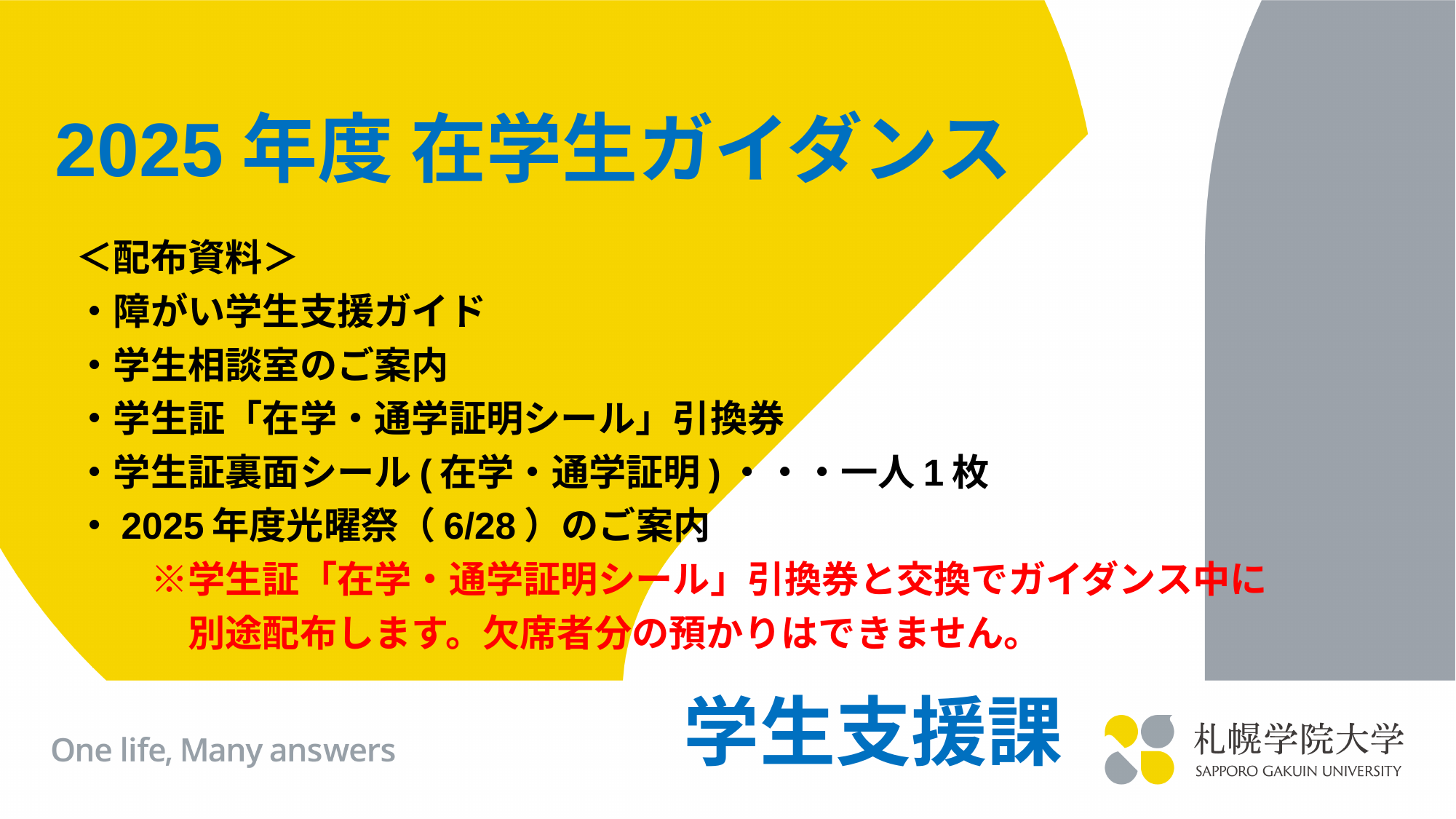

# 2025年度 在学生ガイダンス
＜配布資料＞
・障がい学生支援ガイド
・学生相談室のご案内
・学生証「在学・通学証明シール」引換券
・学生証裏面シール(在学・通学証明)・・・一人1枚
・2025年度光曜祭（6/28）のご案内
　　※学生証「在学・通学証明シール」引換券と交換でガイダンス中に
　　　別途配布します。欠席者分の預かりはできません。
学生支援課